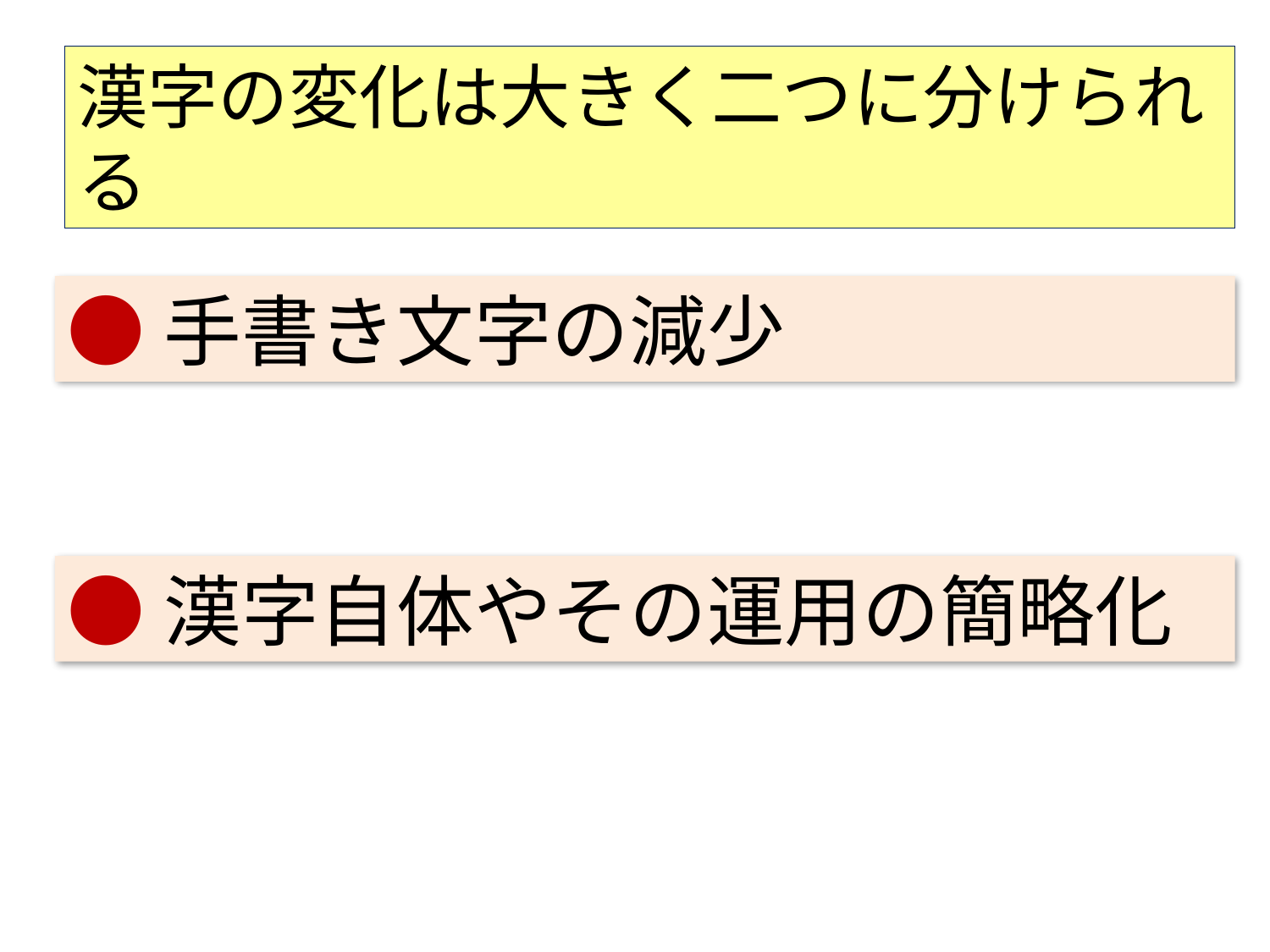

漢字の変化は大きく二つに分けられる
●手書き文字の減少
●漢字自体やその運用の簡略化